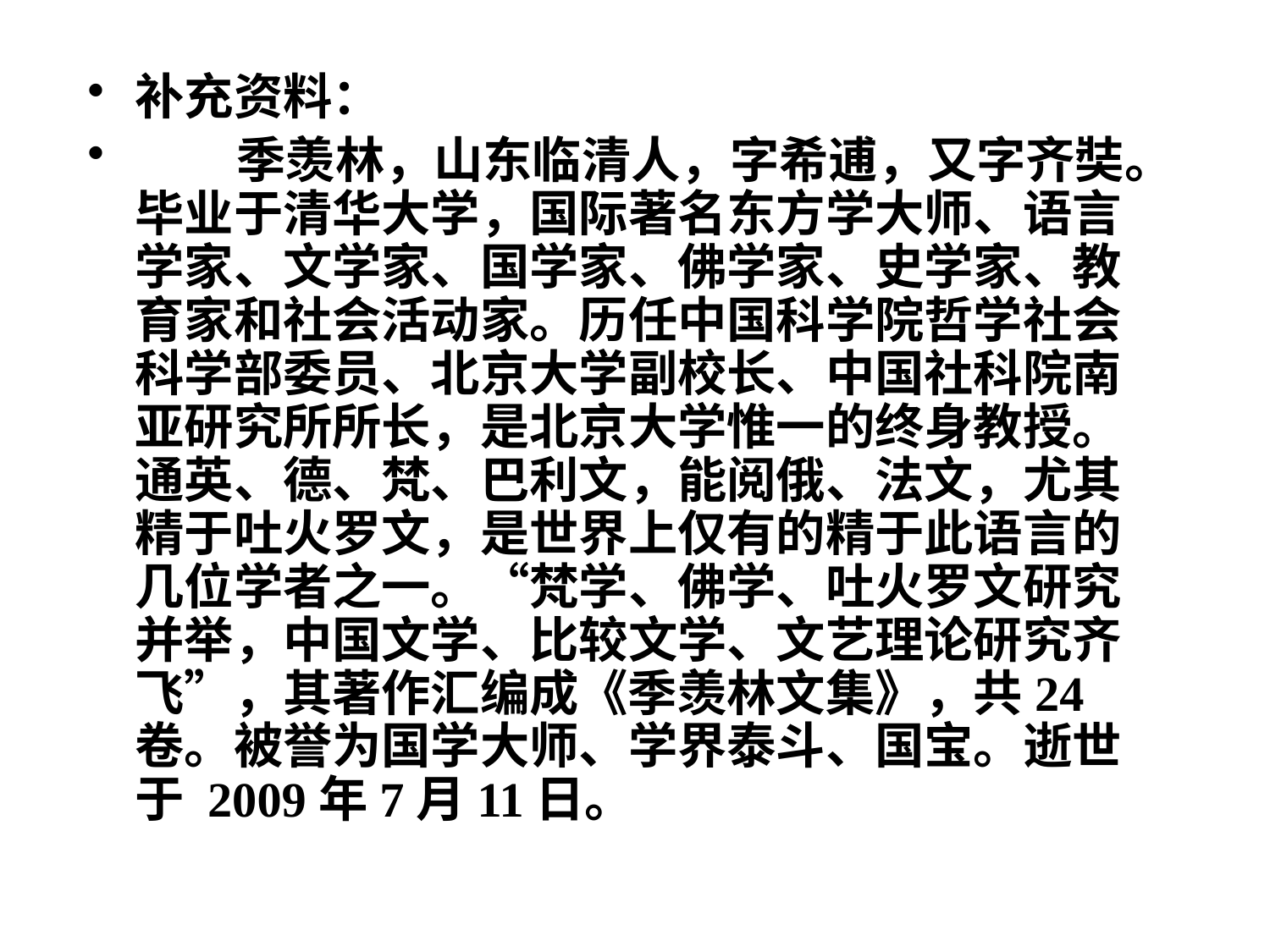

补充资料：
        季羡林，山东临清人，字希逋，又字齐奘。毕业于清华大学，国际著名东方学大师、语言学家、文学家、国学家、佛学家、史学家、教育家和社会活动家。历任中国科学院哲学社会科学部委员、北京大学副校长、中国社科院南亚研究所所长，是北京大学惟一的终身教授。通英、德、梵、巴利文，能阅俄、法文，尤其精于吐火罗文，是世界上仅有的精于此语言的几位学者之一。“梵学、佛学、吐火罗文研究并举，中国文学、比较文学、文艺理论研究齐飞”，其著作汇编成《季羡林文集》，共24卷。被誉为国学大师、学界泰斗、国宝。逝世于 2009年7月11日。